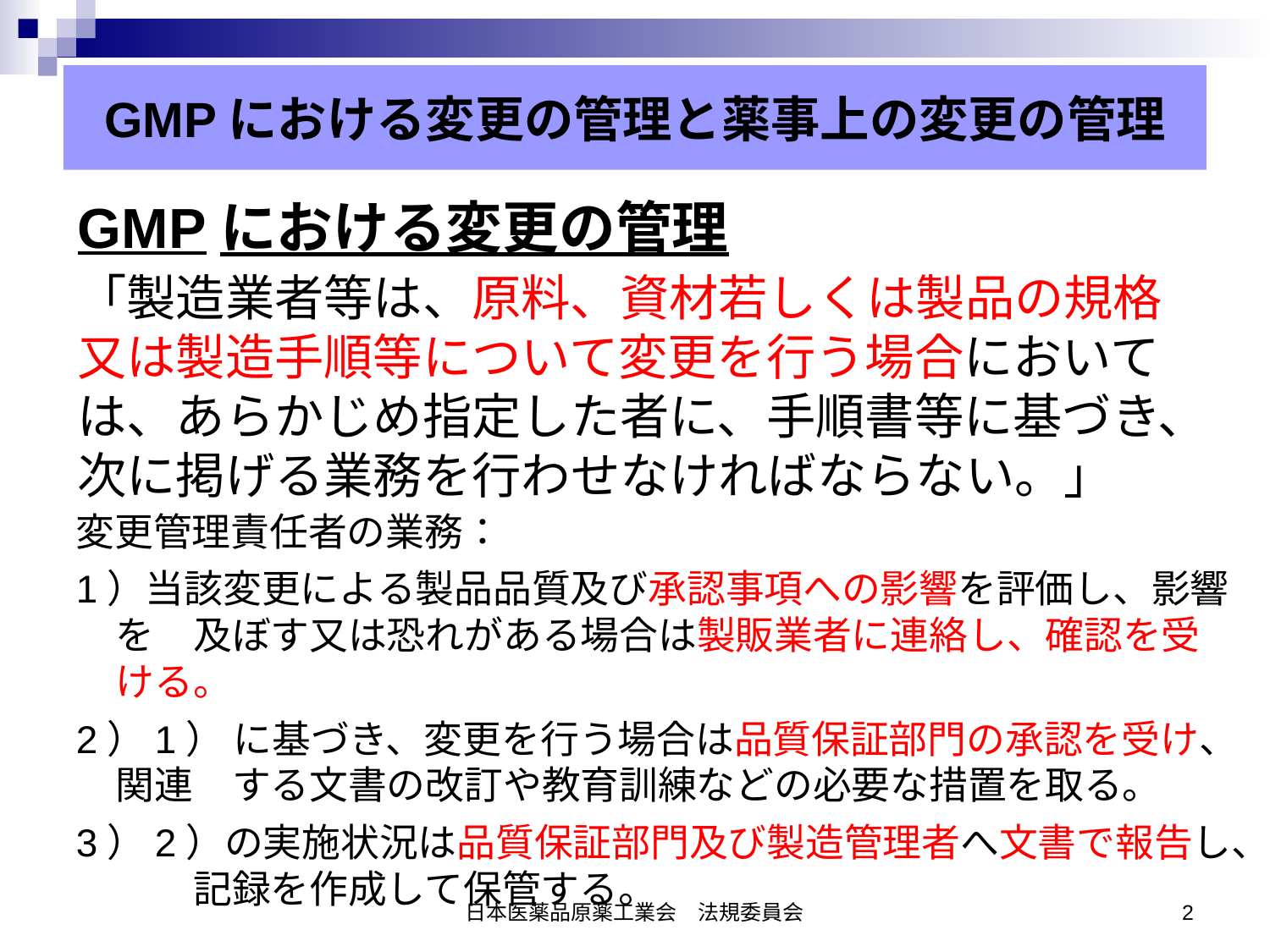

GMPにおける変更の管理と薬事上の変更の管理
GMPにおける変更の管理
「製造業者等は、原料、資材若しくは製品の規格又は製造手順等について変更を行う場合においては、あらかじめ指定した者に、手順書等に基づき、次に掲げる業務を行わせなければならない。」
変更管理責任者の業務：
1）当該変更による製品品質及び承認事項への影響を評価し、影響を　及ぼす又は恐れがある場合は製販業者に連絡し、確認を受ける。
2）1） に基づき、変更を行う場合は品質保証部門の承認を受け、関連　する文書の改訂や教育訓練などの必要な措置を取る。
3）2）の実施状況は品質保証部門及び製造管理者へ文書で報告し、　　記録を作成して保管する。
日本医薬品原薬工業会　法規委員会
2